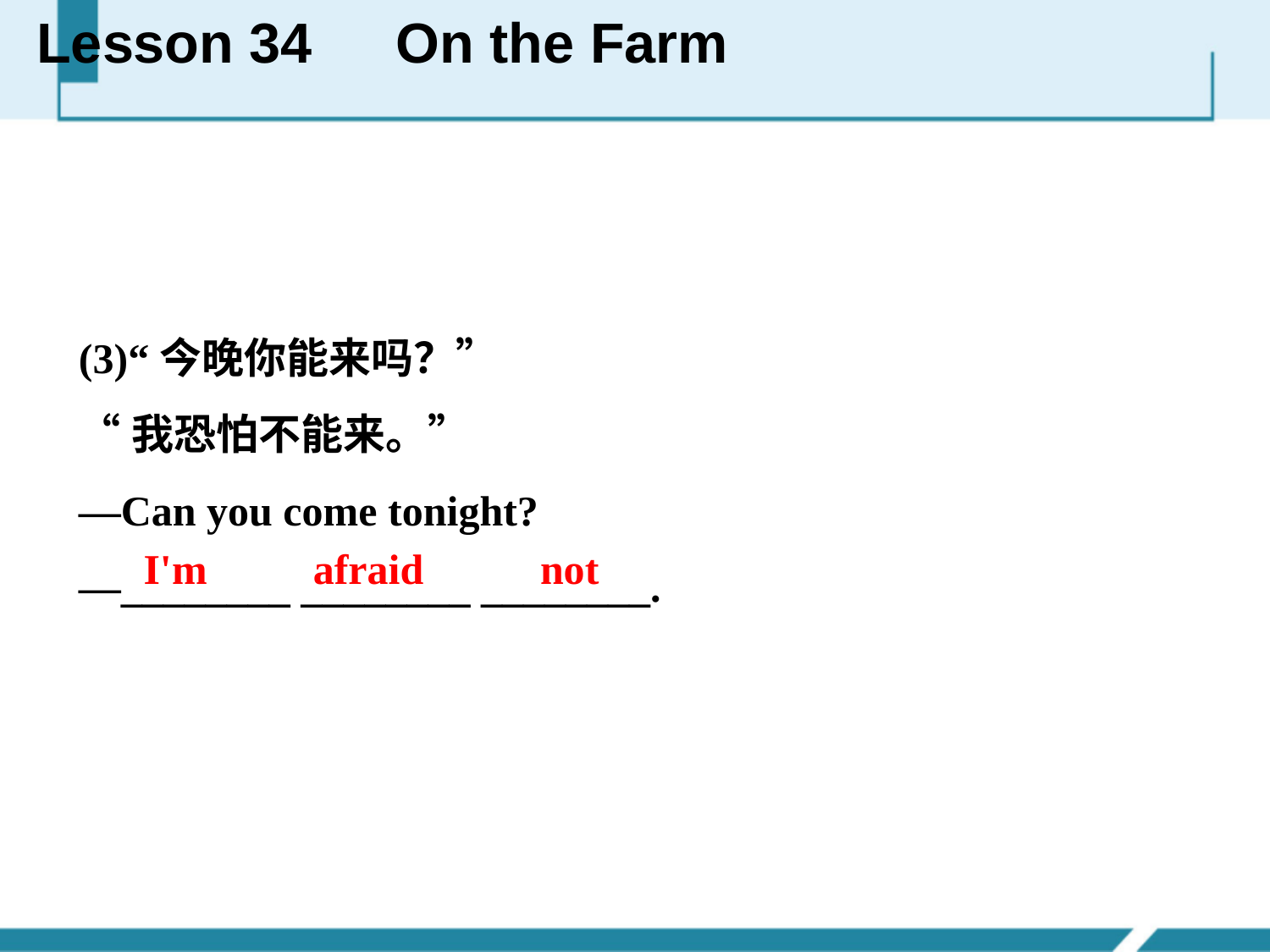

Lesson 34　On the Farm
(3)“今晚你能来吗？”
“我恐怕不能来。”
—Can you come tonight?
—________ ________ ________.

I'm          afraid           not